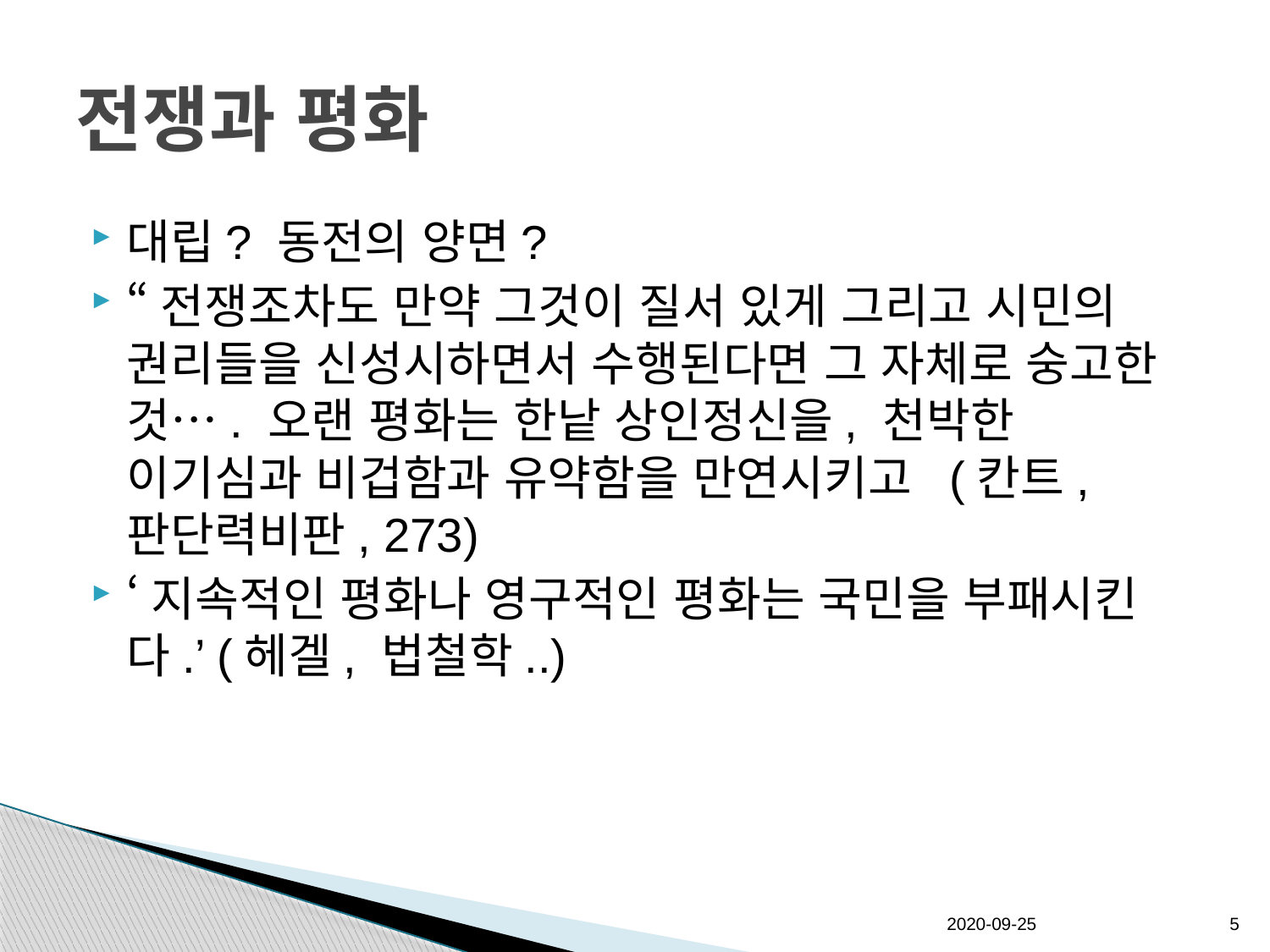

# 전쟁과 평화
대립? 동전의 양면?
“전쟁조차도 만약 그것이 질서 있게 그리고 시민의 권리들을 신성시하면서 수행된다면 그 자체로 숭고한 것…. 오랜 평화는 한낱 상인정신을, 천박한 이기심과 비겁함과 유약함을 만연시키고  (칸트, 판단력비판, 273)
‘지속적인 평화나 영구적인 평화는 국민을 부패시킨다.’ (헤겔, 법철학..)
2020-09-25
5